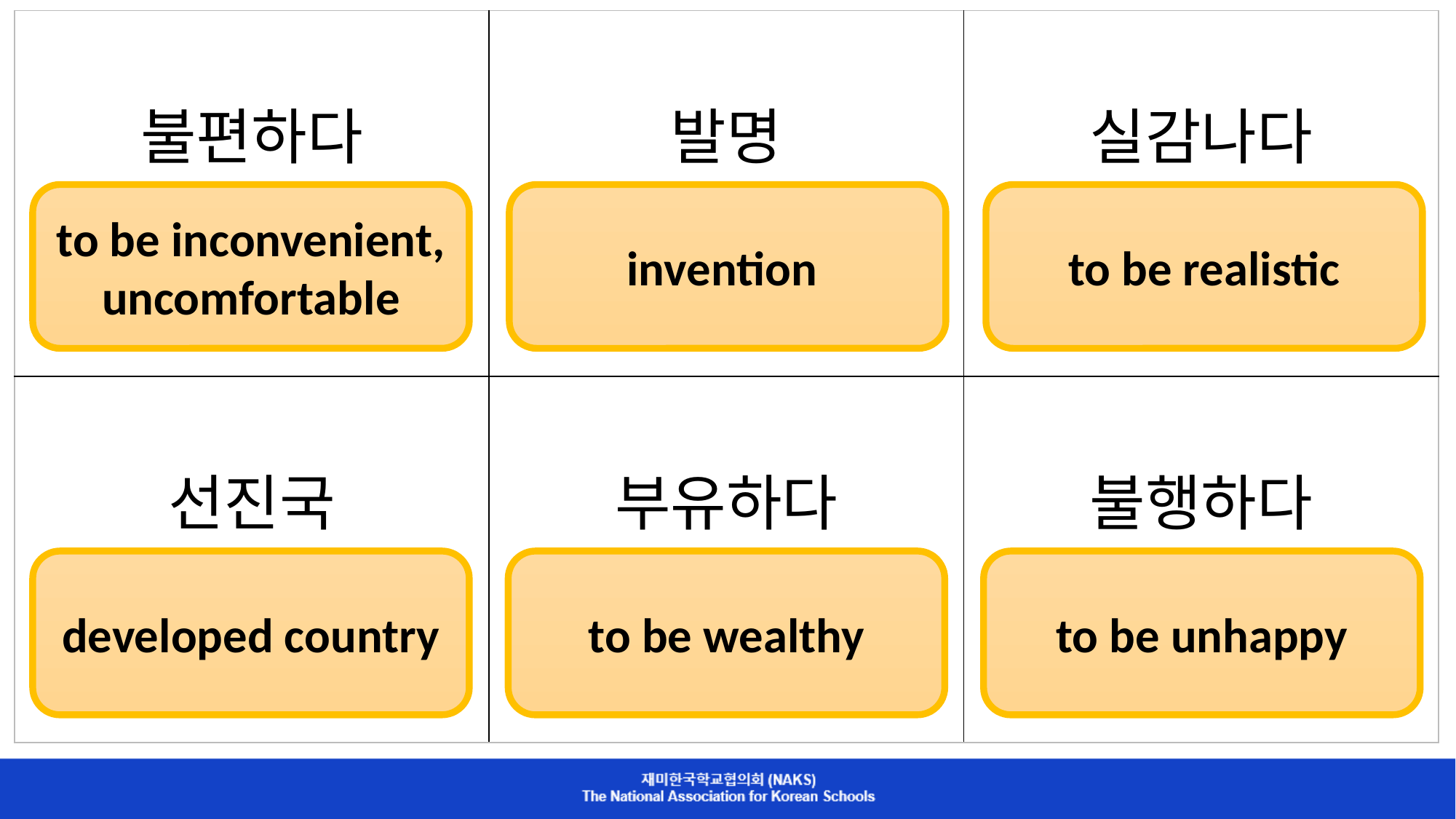

| 불편하다 | 발명 | 실감나다 |
| --- | --- | --- |
| 선진국 | 부유하다 | 불행하다 |
to be inconvenient,
uncomfortable
invention
to be realistic
developed country
to be wealthy
to be unhappy